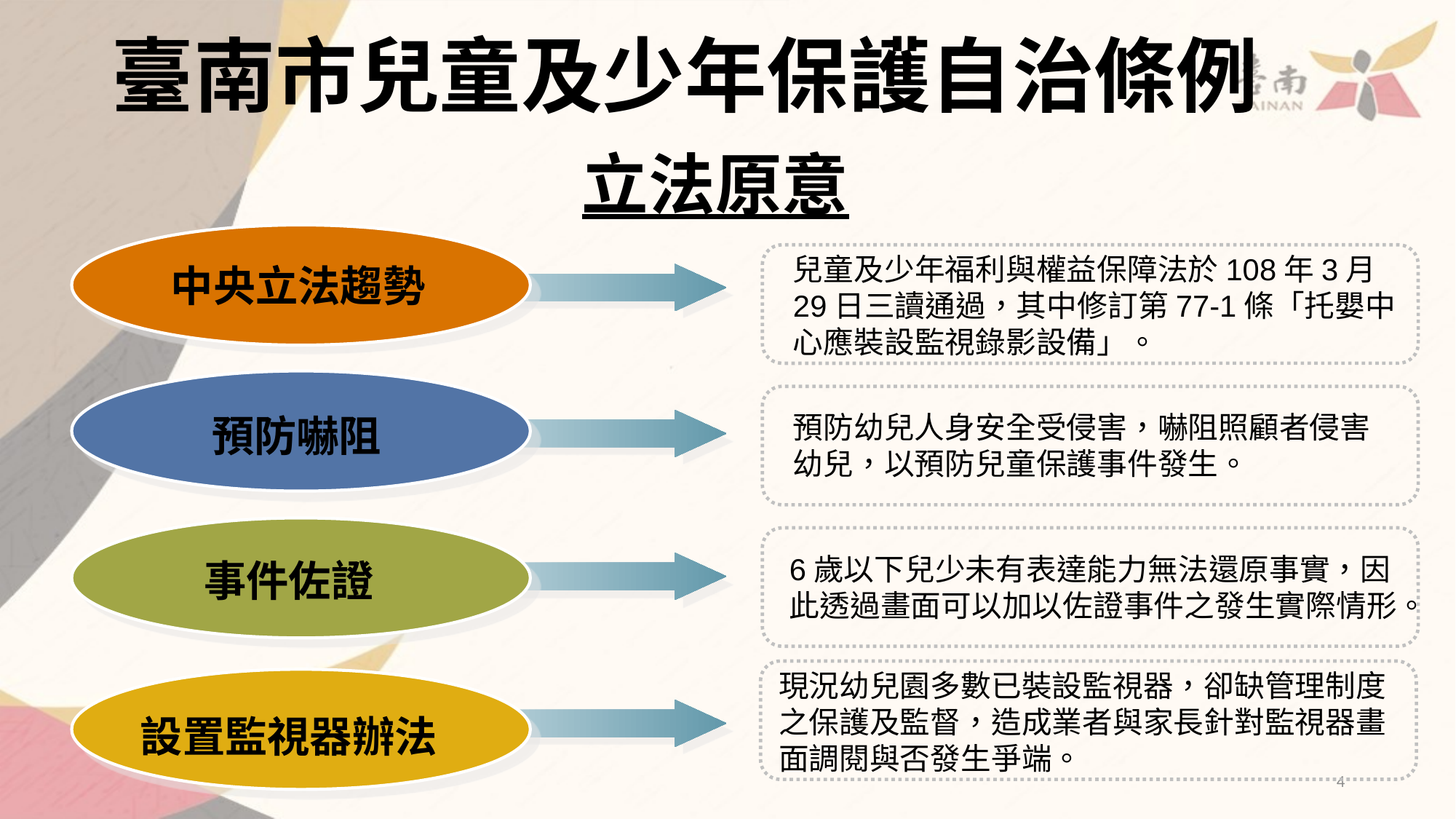

# 臺南市兒童及少年保護自治條例
立法原意

兒童及少年福利與權益保障法於108年3月29日三讀通過，其中修訂第77-1條「托嬰中心應裝設監視錄影設備」。
中央立法趨勢

預防幼兒人身安全受侵害，嚇阻照顧者侵害幼兒，以預防兒童保護事件發生。
預防嚇阻

6歲以下兒少未有表達能力無法還原事實，因此透過畫面可以加以佐證事件之發生實際情形。
事件佐證

現況幼兒園多數已裝設監視器，卻缺管理制度之保護及監督，造成業者與家長針對監視器畫面調閱與否發生爭端。

設置監視器辦法
4